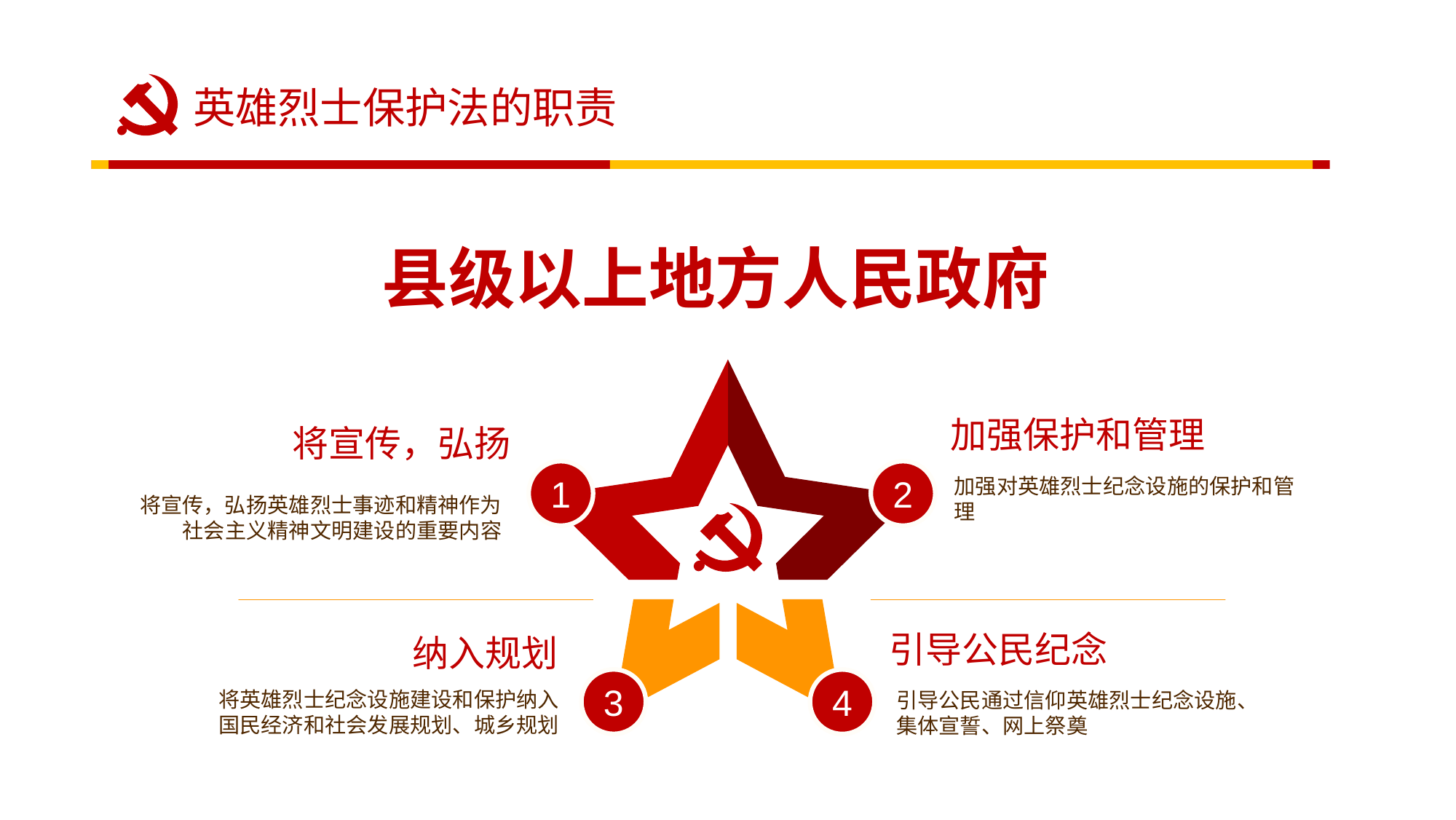

英雄烈士保护法的职责
县级以上地方人民政府

加强保护和管理
将宣传，弘扬
1
2
加强对英雄烈士纪念设施的保护和管理
将宣传，弘扬英雄烈士事迹和精神作为社会主义精神文明建设的重要内容

引导公民纪念
纳入规划
3
4
将英雄烈士纪念设施建设和保护纳入国民经济和社会发展规划、城乡规划
引导公民通过信仰英雄烈士纪念设施、集体宣誓、网上祭奠
延时符